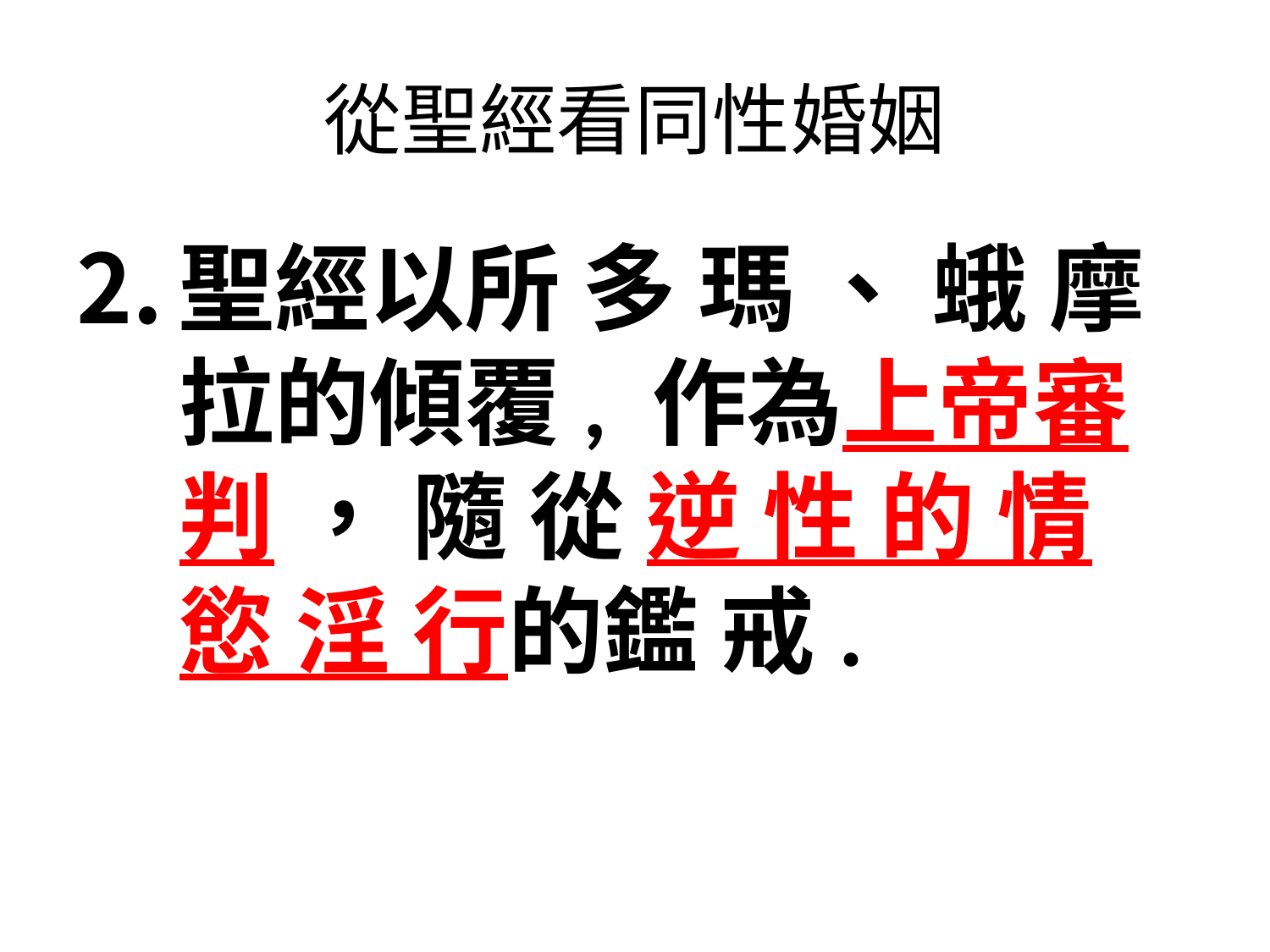

# 從聖經看同性婚姻
聖經以所 多 瑪 、 蛾 摩 拉的傾覆, 作為上帝審判 ， 隨 從 逆 性 的 情 慾 淫 行的鑑 戒.